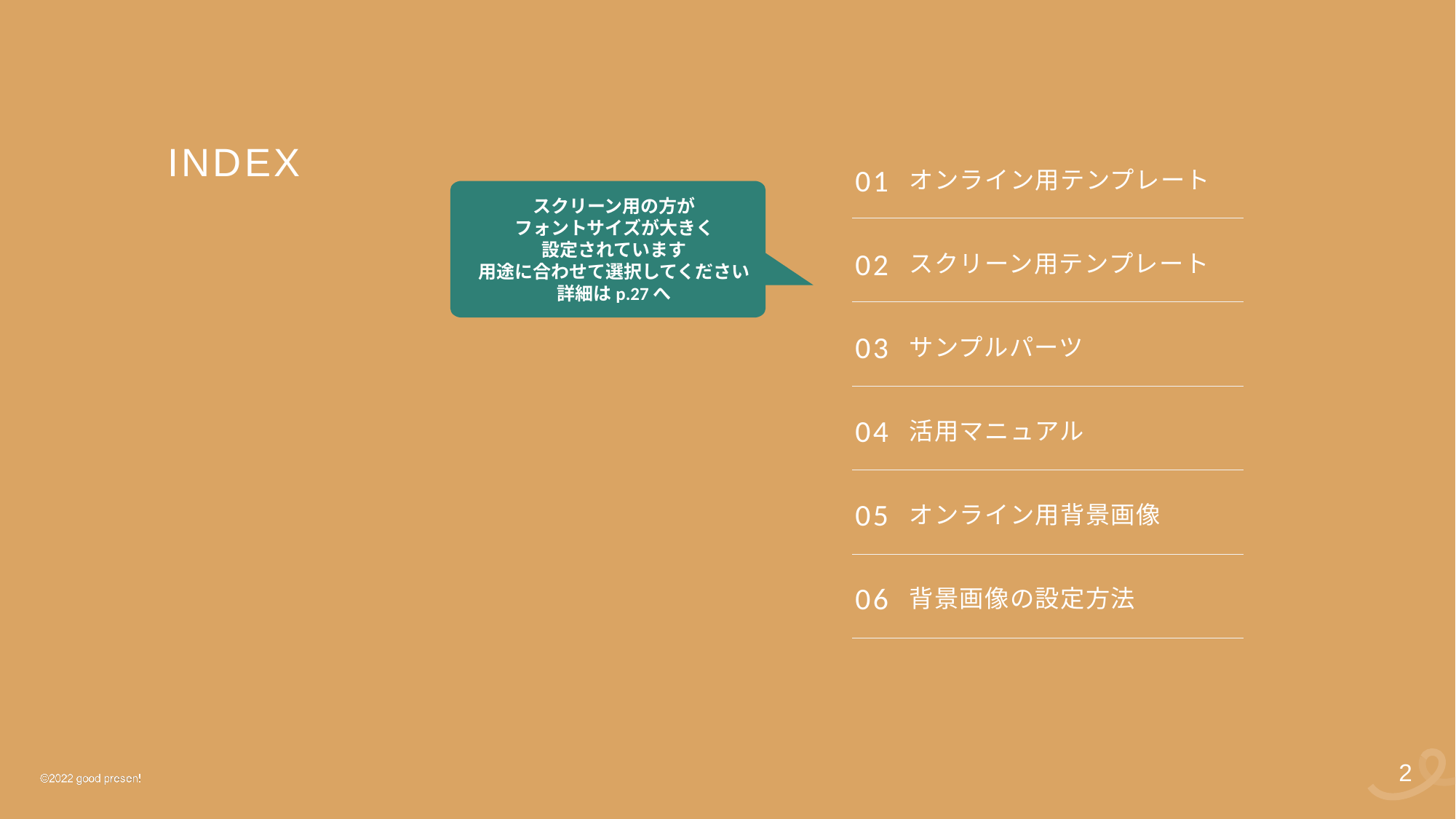

01
02
03
04
05
06
オンライン用テンプレート
スクリーン用テンプレート
サンプルパーツ
活用マニュアル
オンライン用背景画像
背景画像の設定方法

スクリーン用の方が
フォントサイズが大きく
設定されています
用途に合わせて選択してください
詳細はp.27へ